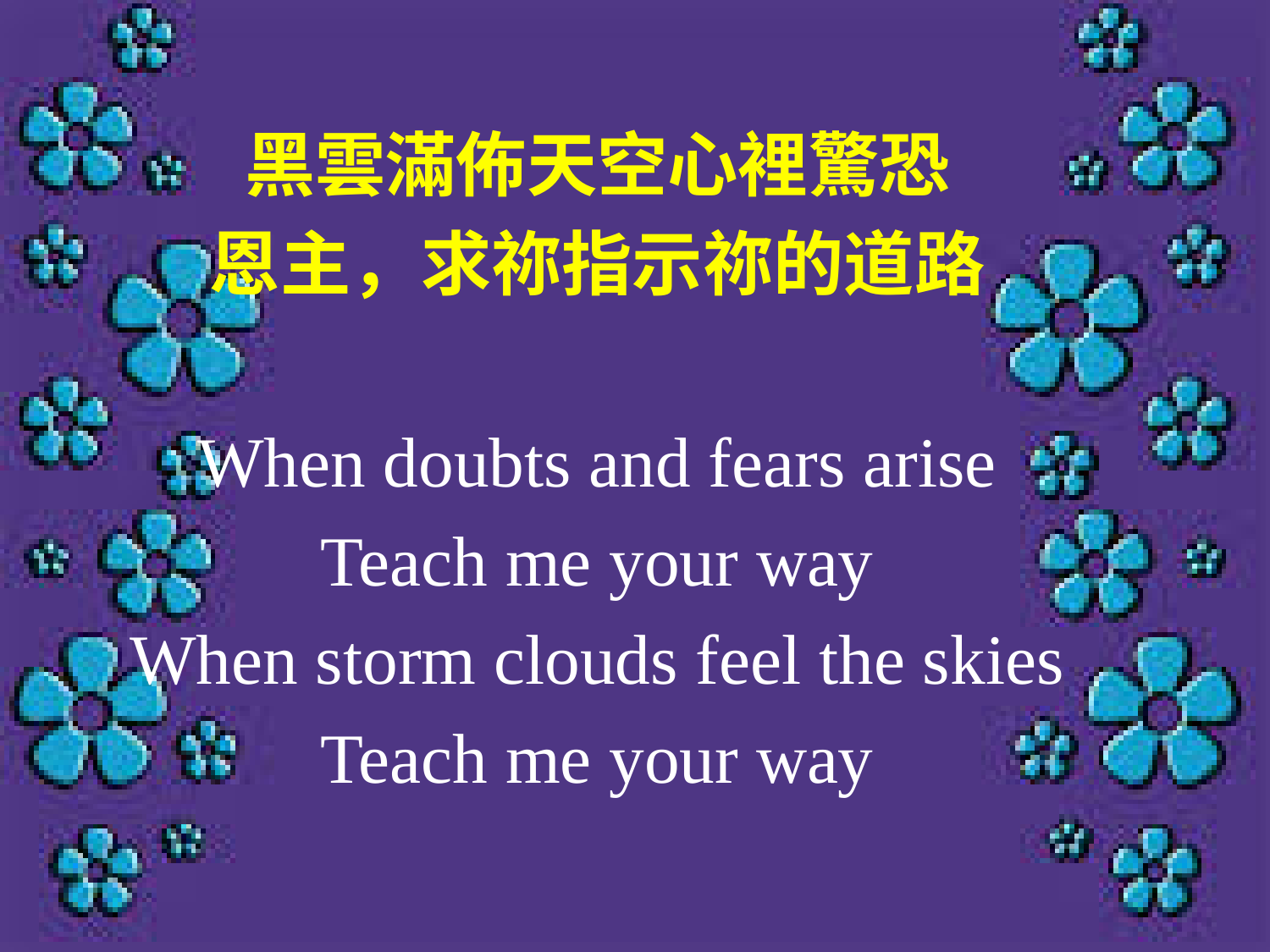

黑雲滿佈天空心裡驚恐
恩主，求祢指示祢的道路

When doubts and fears arise
Teach me your way
When storm clouds feel the skies
Teach me your way